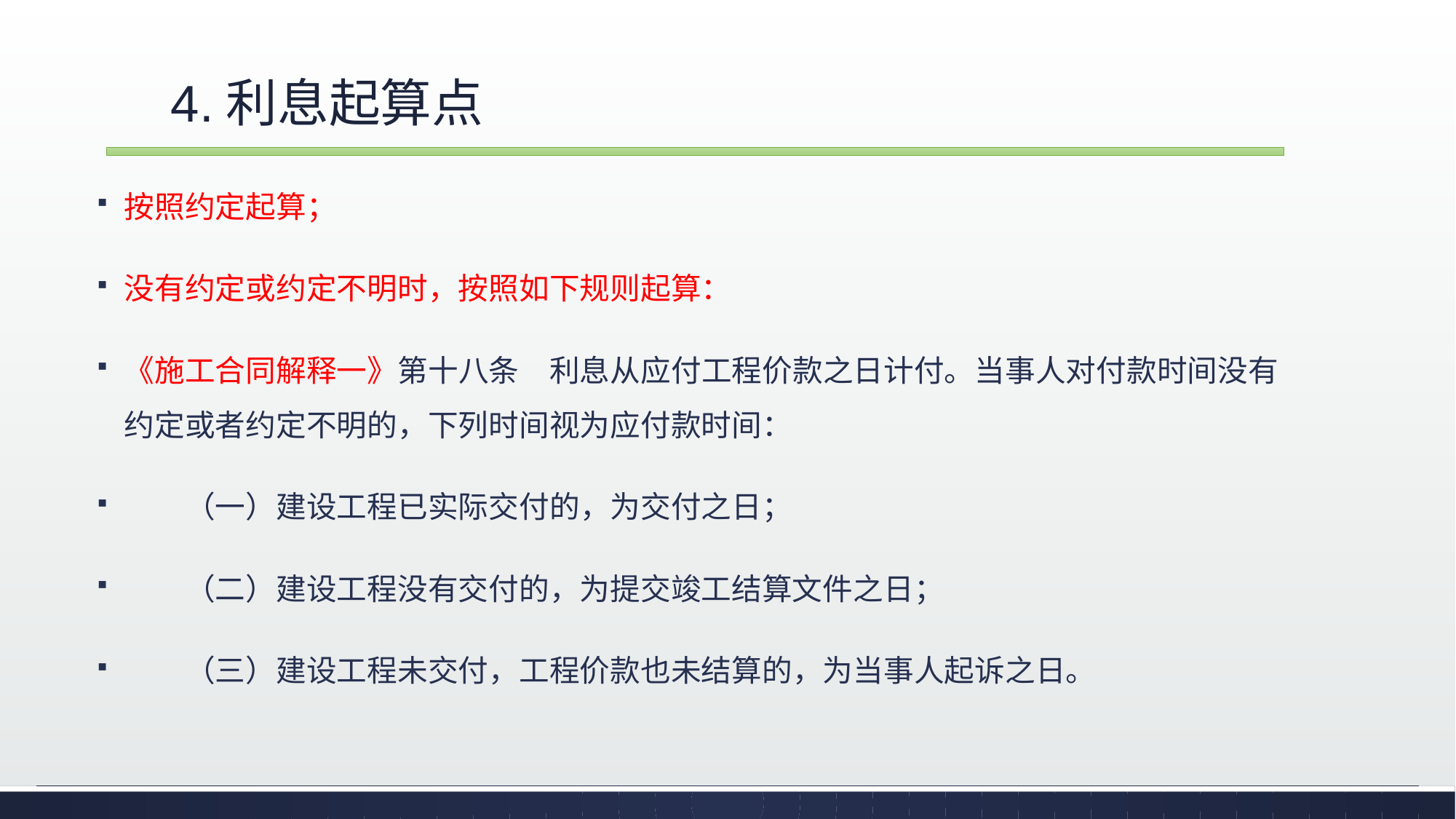

# 4.利息起算点

按照约定起算；
没有约定或约定不明时，按照如下规则起算：
《施工合同解释一》第十八条　利息从应付工程价款之日计付。当事人对付款时间没有约定或者约定不明的，下列时间视为应付款时间：
　　（一）建设工程已实际交付的，为交付之日；
　　（二）建设工程没有交付的，为提交竣工结算文件之日；
　　（三）建设工程未交付，工程价款也未结算的，为当事人起诉之日。